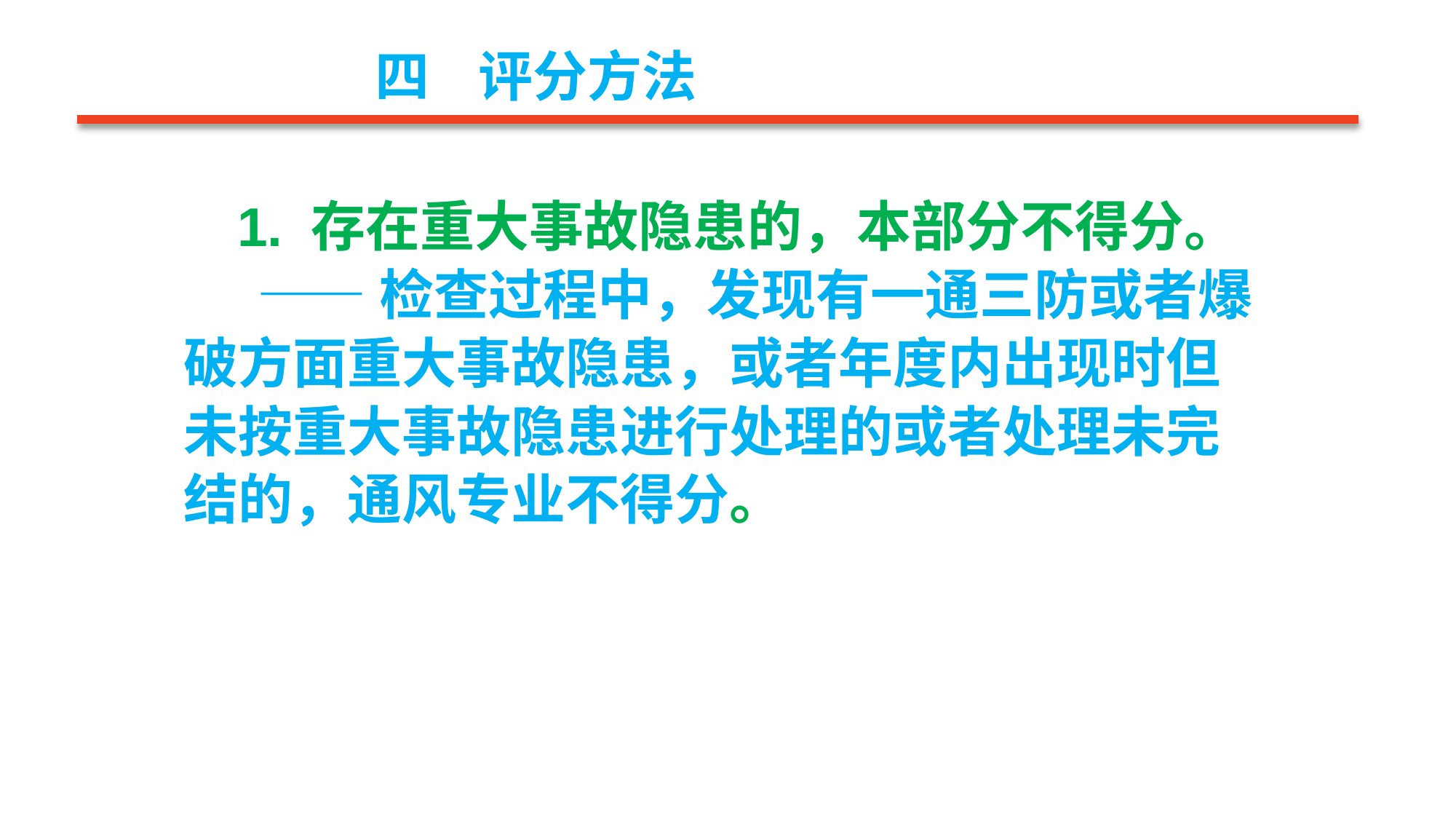

四    评分方法

    1. 存在重大事故隐患的，本部分不得分。
      ——检查过程中，发现有一通三防或者爆破方面重大事故隐患，或者年度内出现时但未按重大事故隐患进行处理的或者处理未完结的，通风专业不得分。